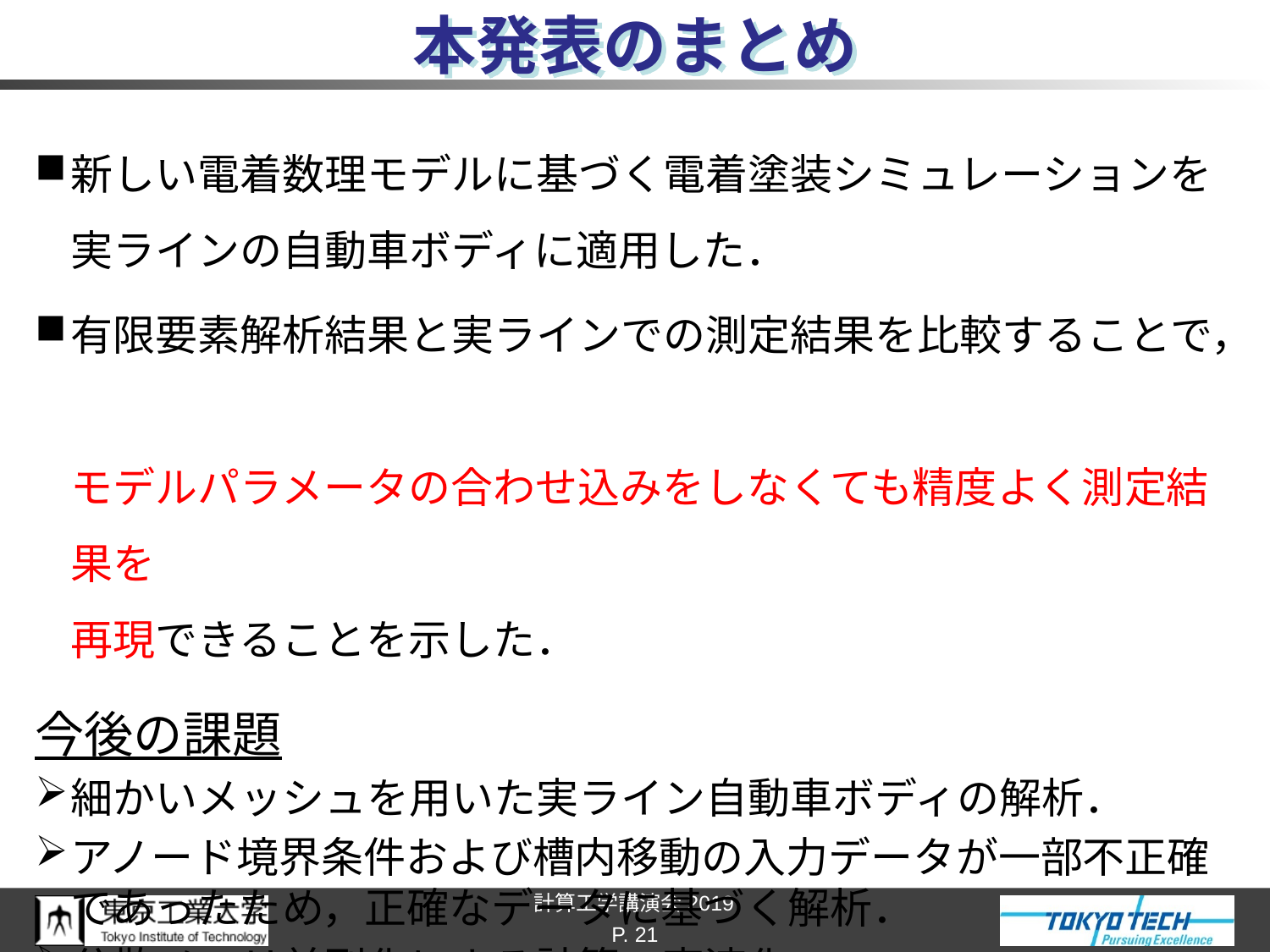

# 本発表のまとめ
新しい電着数理モデルに基づく電着塗装シミュレーションを
実ラインの自動車ボディに適用した．
有限要素解析結果と実ラインでの測定結果を比較することで，
モデルパラメータの合わせ込みをしなくても精度よく測定結果を
再現できることを示した．
今後の課題
細かいメッシュを用いた実ライン自動車ボディの解析．
アノード境界条件および槽内移動の入力データが一部不正確であったため，正確なデータに基づく解析．
分散メモリ並列化による計算の高速化．

P. 21